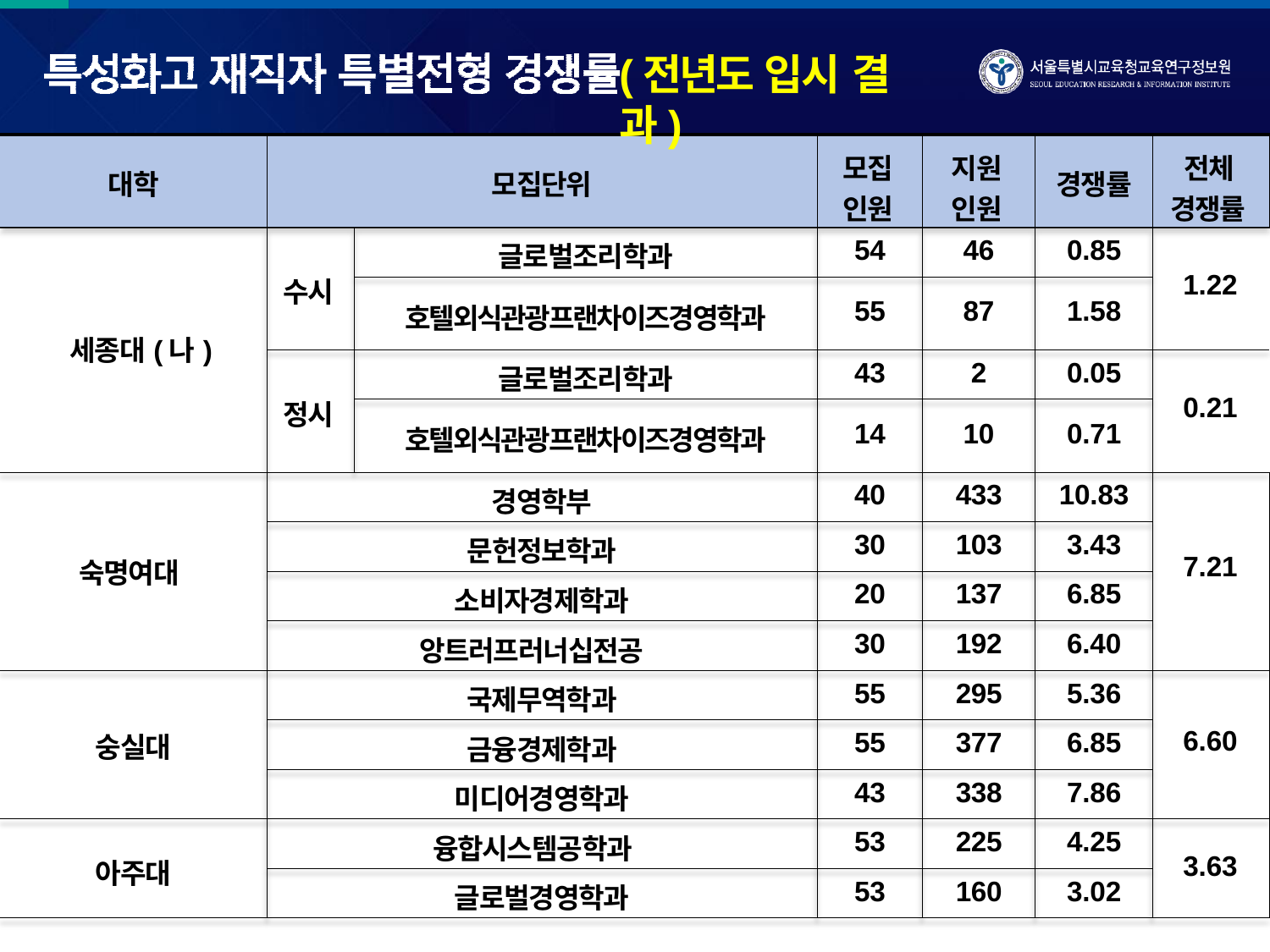

# (전년도 입시 결과)

| 대학 | 모집단위 |  | 모집 인원 | 지원 인원 | 경쟁률 | 전체 경쟁률 |
| --- | --- | --- | --- | --- | --- | --- |
| 세종대(나) | 수시 | 글로벌조리학과 | 54 | 46 | 0.85 | 1.22 |
|  |  | 호텔외식관광프랜차이즈경영학과 | 55 | 87 | 1.58 |  |
|  | 정시 | 글로벌조리학과 | 43 | 2 | 0.05 | 0.21 |
|  |  | 호텔외식관광프랜차이즈경영학과 | 14 | 10 | 0.71 |  |
| 숙명여대 | 경영학부 |  | 40 | 433 | 10.83 | 7.21 |
|  | 문헌정보학과 |  | 30 | 103 | 3.43 |  |
|  | 소비자경제학과 |  | 20 | 137 | 6.85 |  |
|  | 앙트러프러너십전공 |  | 30 | 192 | 6.40 |  |
| 숭실대 | 국제무역학과 |  | 55 | 295 | 5.36 | 6.60 |
|  | 금융경제학과 |  | 55 | 377 | 6.85 |  |
|  | 미디어경영학과 |  | 43 | 338 | 7.86 |  |
| 아주대 | 융합시스템공학과 |  | 53 | 225 | 4.25 | 3.63 |
|  | 글로벌경영학과 |  | 53 | 160 | 3.02 |  |